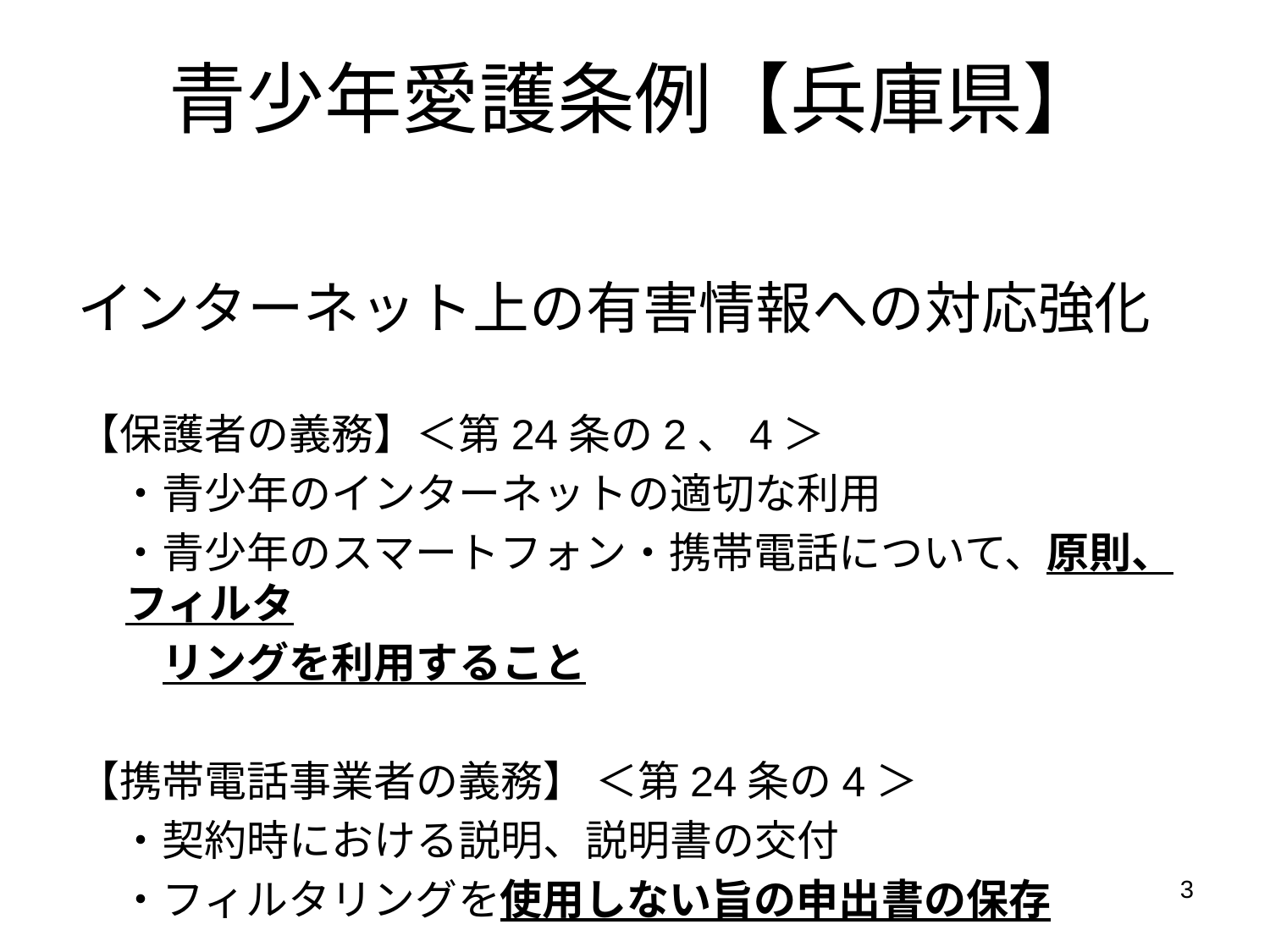

# 青少年愛護条例【兵庫県】
インターネット上の有害情報への対応強化

【保護者の義務】＜第24条の2、4＞
　・青少年のインターネットの適切な利用
　・青少年のスマートフォン・携帯電話について、原則、フィルタ
　　リングを利用すること

【携帯電話事業者の義務】 ＜第24条の4＞
　・契約時における説明、説明書の交付
　・フィルタリングを使用しない旨の申出書の保存
3